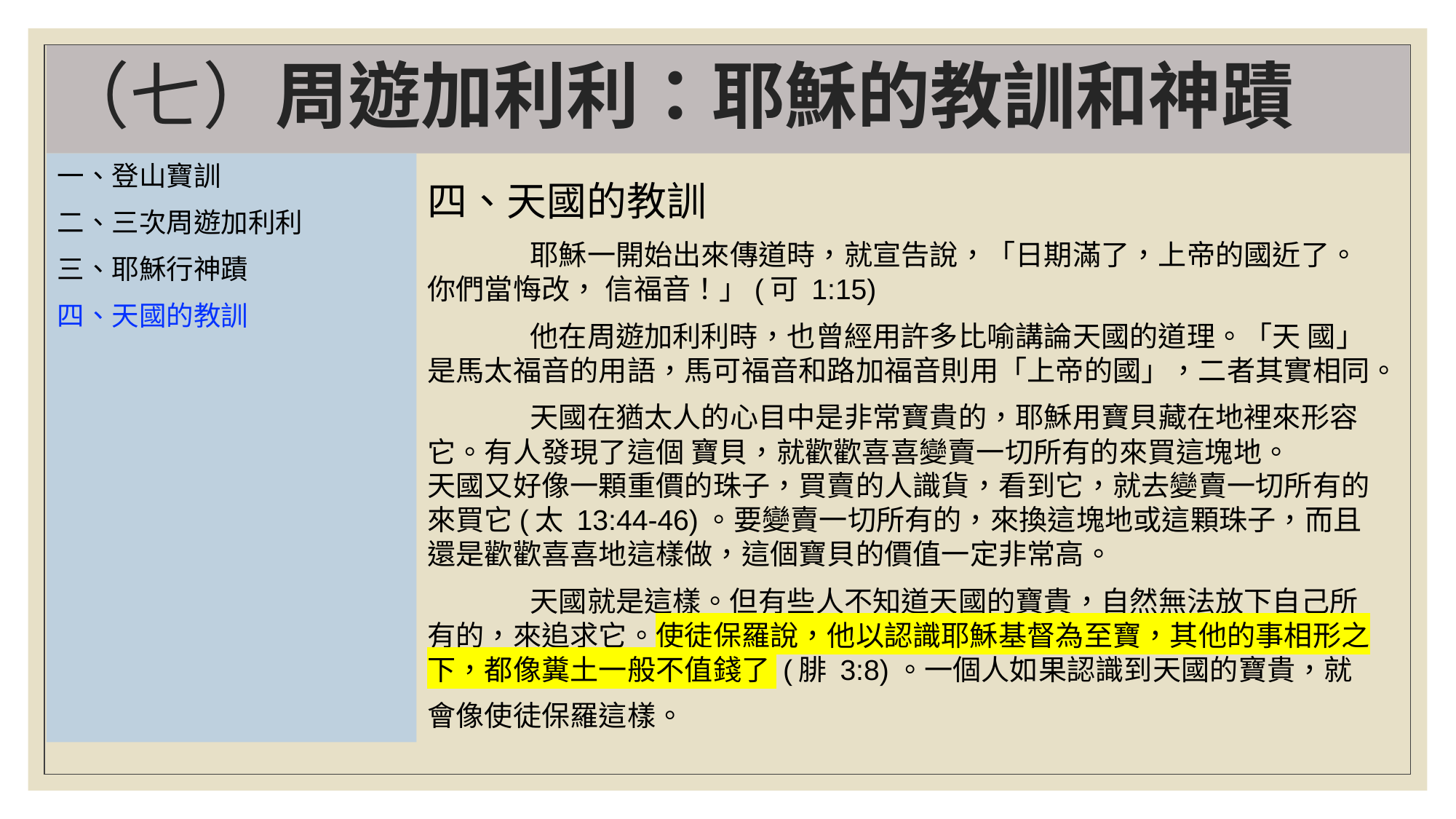

# （七）周遊加利利：耶穌的教訓和神蹟
一、登山寶訓
二、三次周遊加利利
三、耶穌行神蹟
四、天國的教訓

四、天國的教訓
	耶穌一開始出來傳道時，就宣告說，「日期滿了，上帝的國近了。你們當悔改， 信福音！」(可 1:15)
	他在周遊加利利時，也曾經用許多比喻講論天國的道理。「天 國」是馬太福音的用語，馬可福音和路加福音則用「上帝的國」，二者其實相同。
	天國在猶太人的心目中是非常寶貴的，耶穌用寶貝藏在地裡來形容它。有人發現了這個 寶貝，就歡歡喜喜變賣一切所有的來買這塊地。	天國又好像一顆重價的珠子，買賣的人識貨，看到它，就去變賣一切所有的來買它(太 13:44-46)。要變賣一切所有的，來換這塊地或這顆珠子，而且還是歡歡喜喜地這樣做，這個寶貝的價值一定非常高。
	天國就是這樣。但有些人不知道天國的寶貴，自然無法放下自己所有的，來追求它。使徒保羅說，他以認識耶穌基督為至寶，其他的事相形之下，都像糞土一般不值錢了 (腓 3:8)。一個人如果認識到天國的寶貴，就會像使徒保羅這樣。